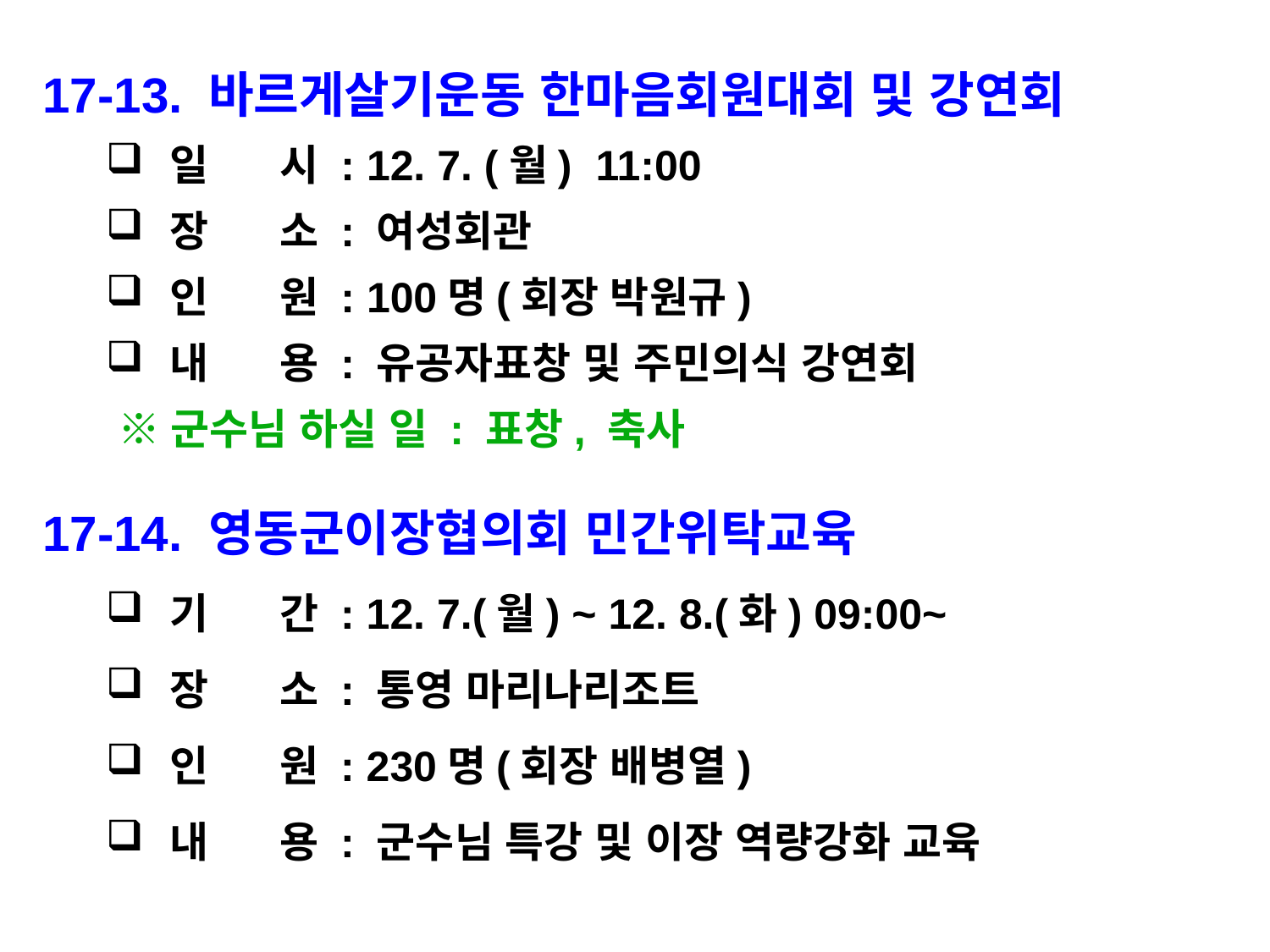

17-13. 바르게살기운동 한마음회원대회 및 강연회
일      시 : 12. 7. (월)  11:00
장      소 : 여성회관
인      원 : 100명(회장 박원규)
내      용 : 유공자표창 및 주민의식 강연회
 ※군수님 하실 일 : 표창, 축사
17-14. 영동군이장협의회 민간위탁교육
기      간 : 12. 7.(월) ~ 12. 8.(화) 09:00~
장      소 : 통영 마리나리조트
인      원 : 230명(회장 배병열)
내      용 : 군수님 특강 및 이장 역량강화 교육